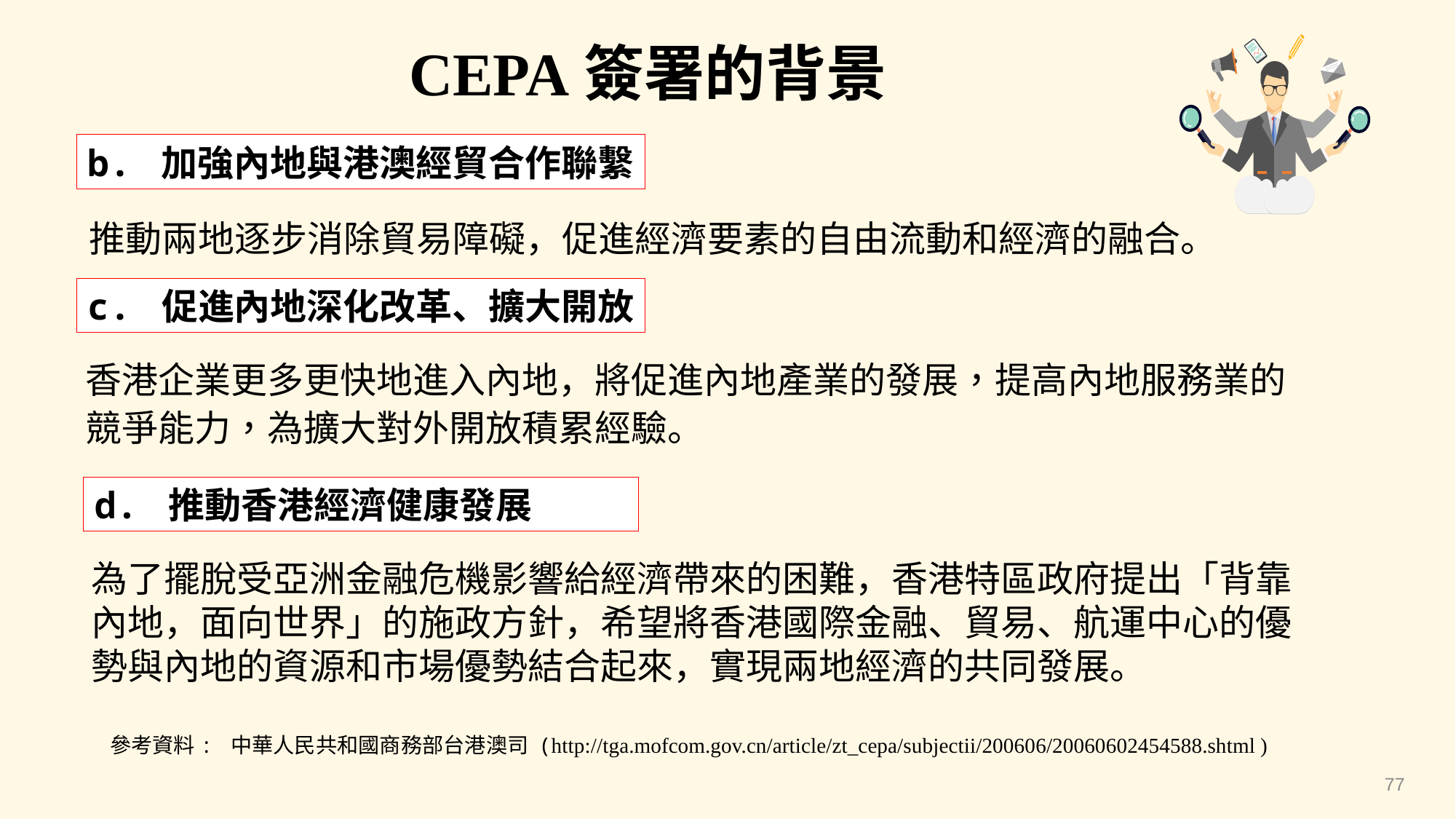

CEPA簽署的背景

b. 加強內地與港澳經貿合作聯繫
 推動兩地逐步消除貿易障礙，促進經濟要素的自由流動和經濟的融合。
c. 促進內地深化改革、擴大開放

香港企業更多更快地進入內地，將促進內地產業的發展，提高內地服務業的競爭能力，為擴大對外開放積累經驗。
d. 推動香港經濟健康發展
為了擺脫受亞洲金融危機影響給經濟帶來的困難，香港特區政府提出「背靠內地，面向世界」的施政方針，希望將香港國際金融、貿易、航運中心的優勢與內地的資源和市場優勢結合起來，實現兩地經濟的共同發展。
參考資料: 中華人民共和國商務部台港澳司 (http://tga.mofcom.gov.cn/article/zt_cepa/subjectii/200606/20060602454588.shtml )